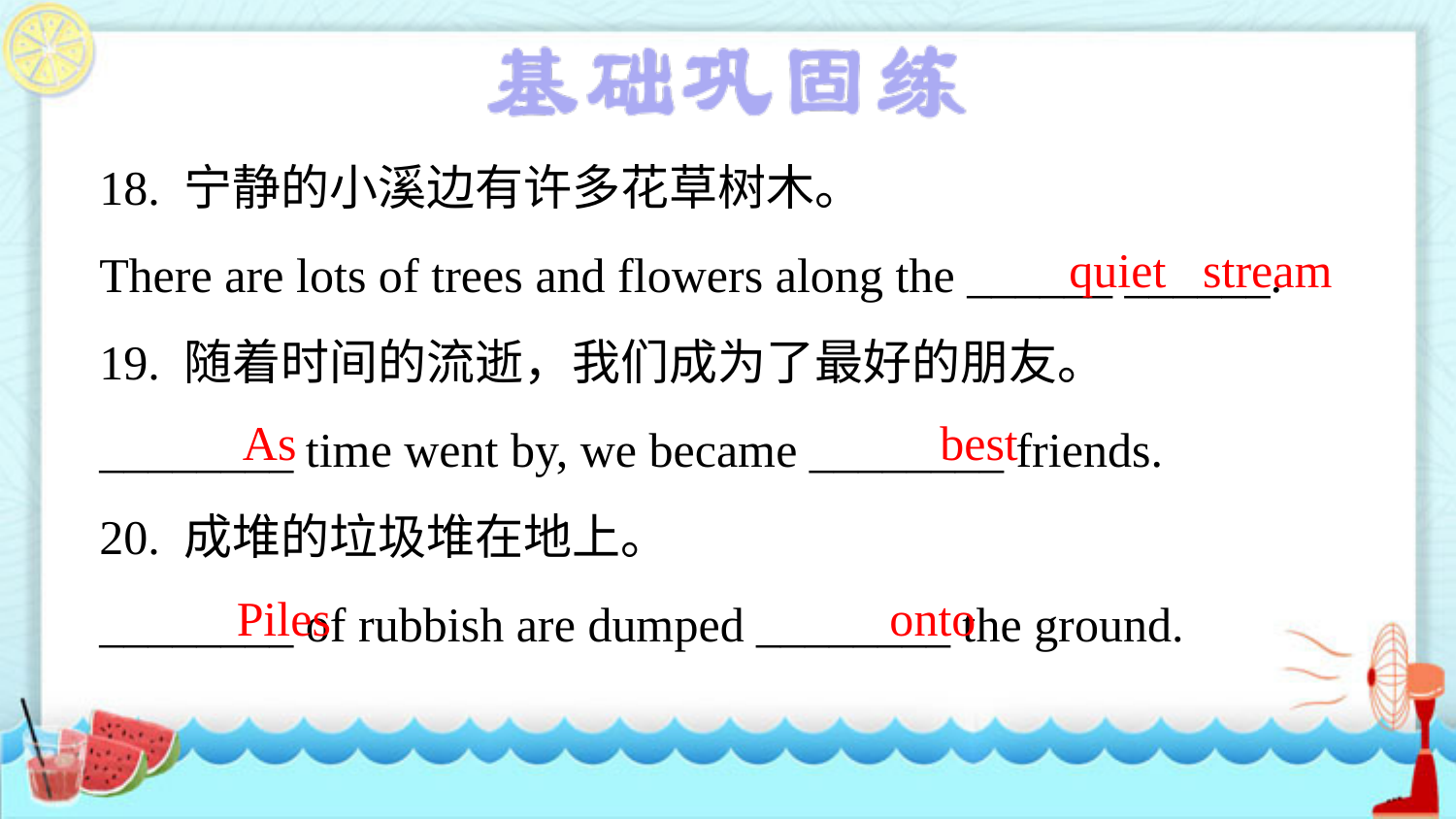

18. 宁静的小溪边有许多花草树木。
There are lots of trees and flowers along the ______ ______.
19. 随着时间的流逝，我们成为了最好的朋友。
________ time went by, we became ________ friends.
20. 成堆的垃圾堆在地上。
________ of rubbish are dumped ________ the ground.
quiet   stream
As                                                     best
Piles                                              onto